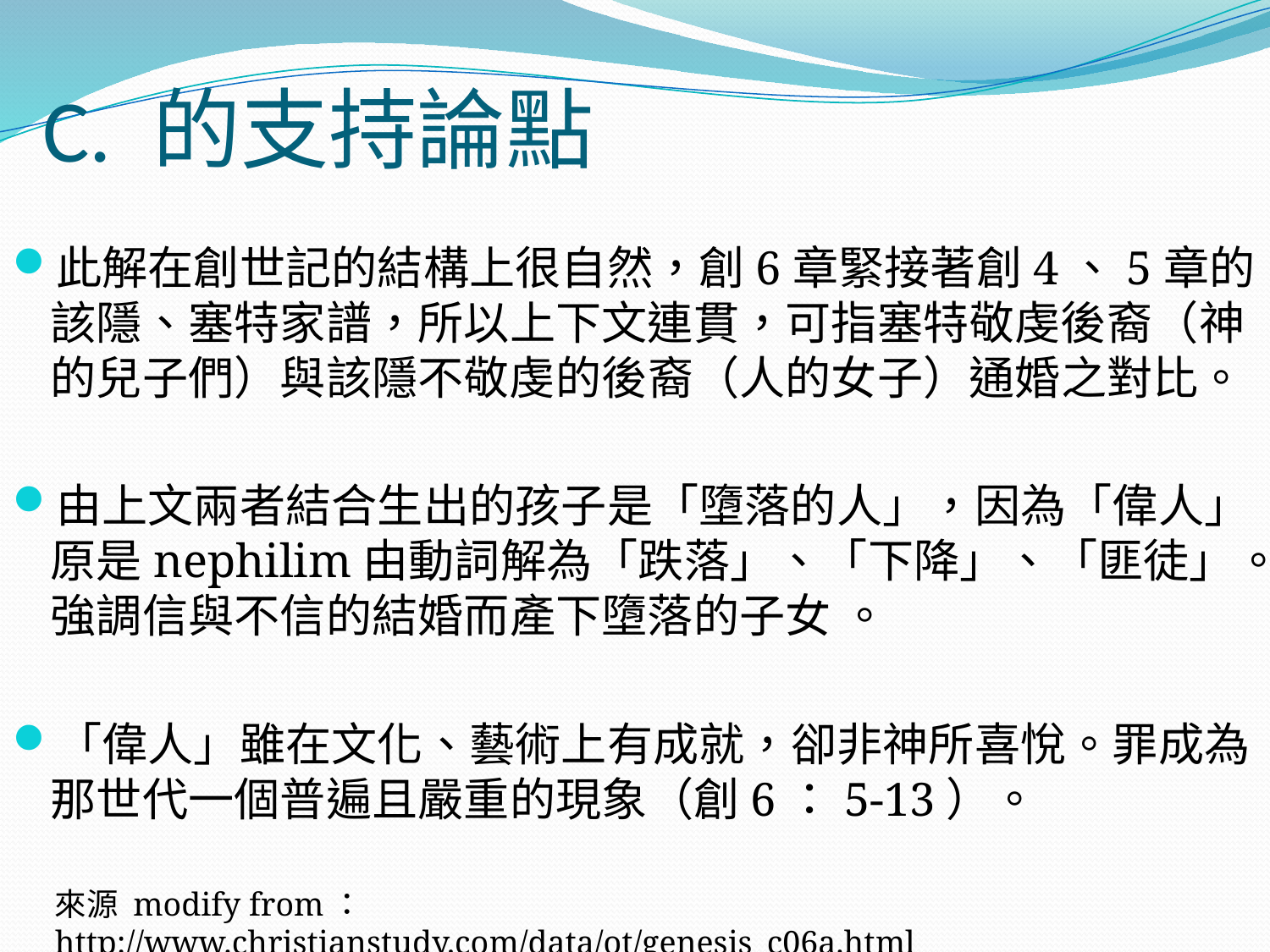

# C. 的支持論點
此解在創世記的結構上很自然，創6章緊接著創4、5章的該隱、塞特家譜，所以上下文連貫，可指塞特敬虔後裔（神的兒子們）與該隱不敬虔的後裔（人的女子）通婚之對比。

由上文兩者結合生出的孩子是「墮落的人」，因為「偉人」原是nephilim由動詞解為「跌落」、「下降」、「匪徒」。強調信與不信的結婚而產下墮落的子女 。

「偉人」雖在文化、藝術上有成就，卻非神所喜悅。罪成為那世代一個普遍且嚴重的現象（創6：5-13）。

來源 modify from： http://www.christianstudy.com/data/ot/genesis_c06a.html